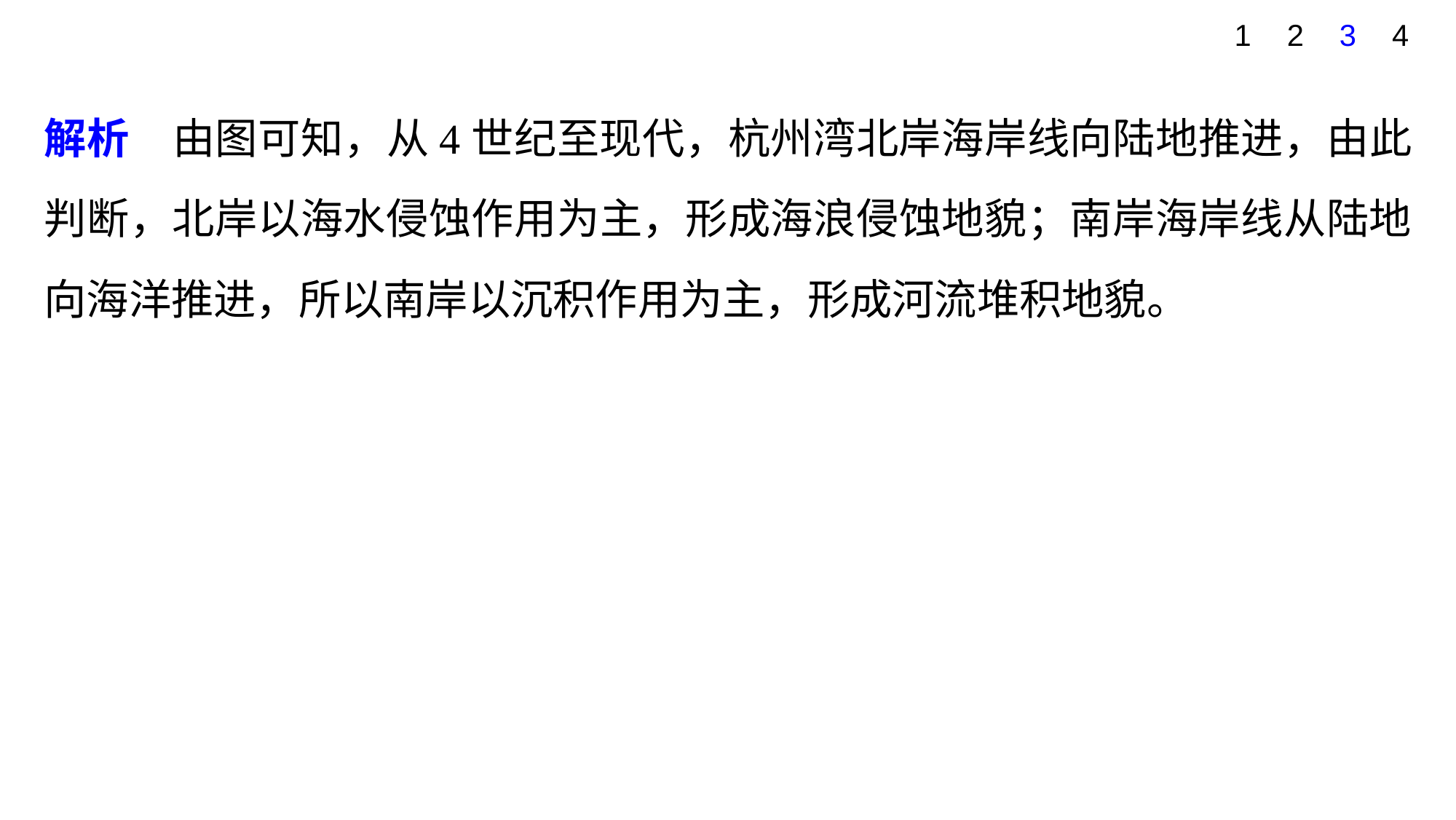

1
2
3
4
解析　由图可知，从4世纪至现代，杭州湾北岸海岸线向陆地推进，由此判断，北岸以海水侵蚀作用为主，形成海浪侵蚀地貌；南岸海岸线从陆地向海洋推进，所以南岸以沉积作用为主，形成河流堆积地貌。